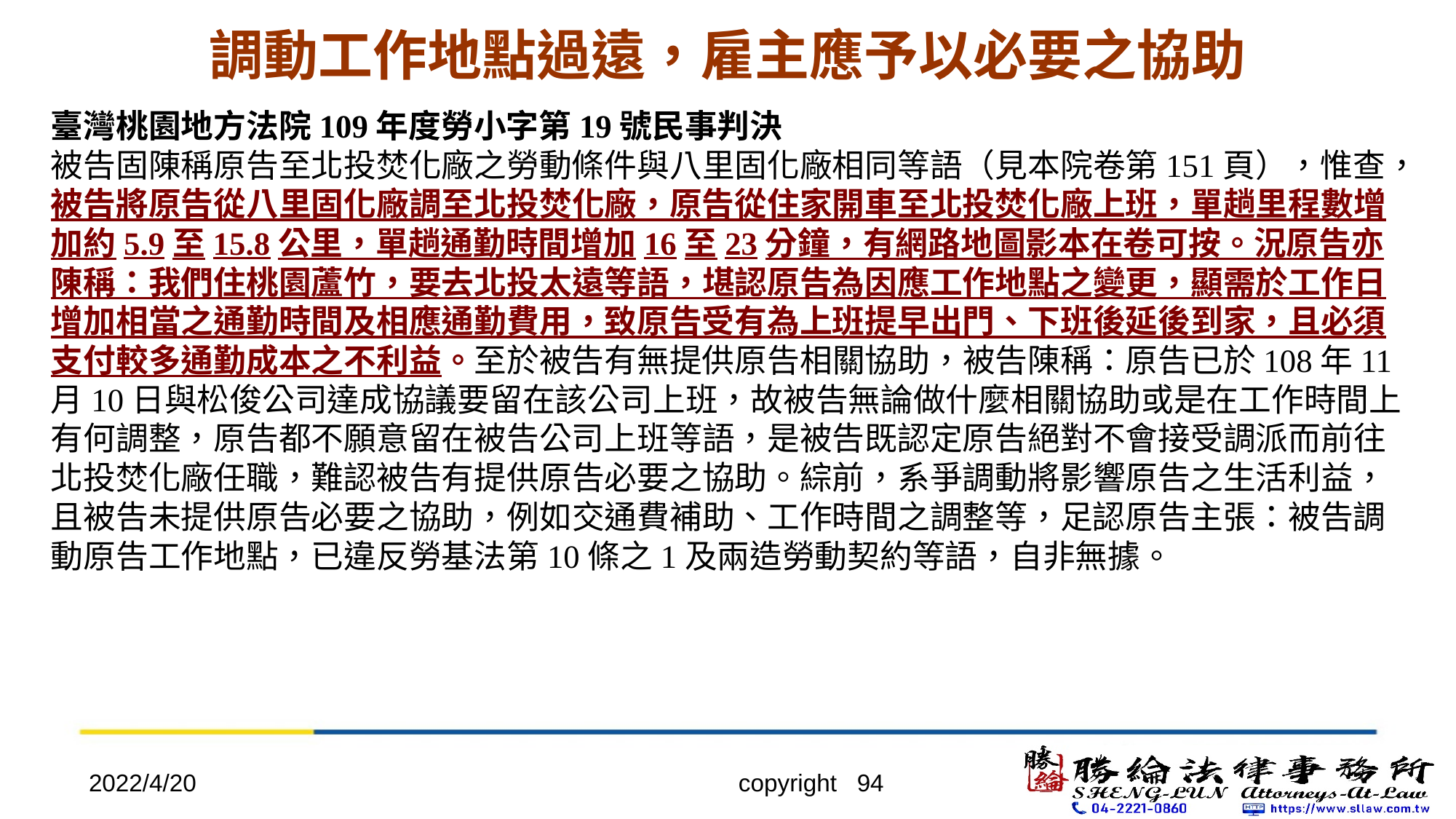

# 調動工作地點過遠，雇主應予以必要之協助
臺灣桃園地方法院109年度勞小字第19號民事判決
被告固陳稱原告至北投焚化廠之勞動條件與八里固化廠相同等語（見本院卷第151頁），惟查，被告將原告從八里固化廠調至北投焚化廠，原告從住家開車至北投焚化廠上班，單趟里程數增加約5.9至15.8公里，單趟通勤時間增加16至23分鐘，有網路地圖影本在卷可按。況原告亦陳稱：我們住桃園蘆竹，要去北投太遠等語，堪認原告為因應工作地點之變更，顯需於工作日增加相當之通勤時間及相應通勤費用，致原告受有為上班提早出門、下班後延後到家，且必須支付較多通勤成本之不利益。至於被告有無提供原告相關協助，被告陳稱：原告已於108年11月10日與松俊公司達成協議要留在該公司上班，故被告無論做什麼相關協助或是在工作時間上有何調整，原告都不願意留在被告公司上班等語，是被告既認定原告絕對不會接受調派而前往北投焚化廠任職，難認被告有提供原告必要之協助。綜前，系爭調動將影響原告之生活利益，且被告未提供原告必要之協助，例如交通費補助、工作時間之調整等，足認原告主張：被告調動原告工作地點，已違反勞基法第10條之1及兩造勞動契約等語，自非無據。
2022/4/20
copyright   94